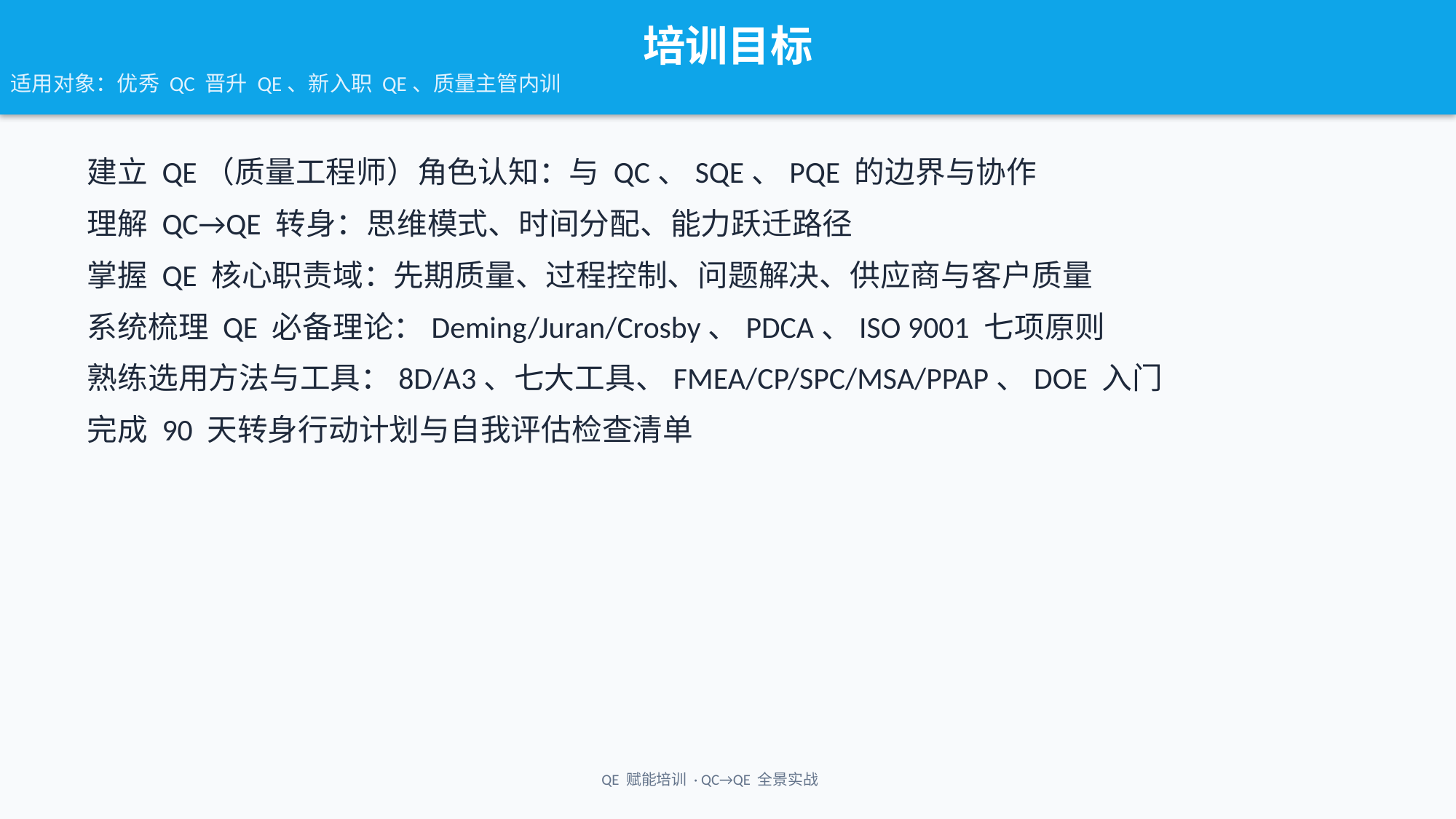

培训目标
适用对象：优秀 QC 晋升 QE、新入职 QE、质量主管内训
建立 QE（质量工程师）角色认知：与 QC、SQE、PQE 的边界与协作
理解 QC→QE 转身：思维模式、时间分配、能力跃迁路径
掌握 QE 核心职责域：先期质量、过程控制、问题解决、供应商与客户质量
系统梳理 QE 必备理论：Deming/Juran/Crosby、PDCA、ISO 9001 七项原则
熟练选用方法与工具：8D/A3、七大工具、FMEA/CP/SPC/MSA/PPAP、DOE 入门
完成 90 天转身行动计划与自我评估检查清单
QE 赋能培训 · QC→QE 全景实战